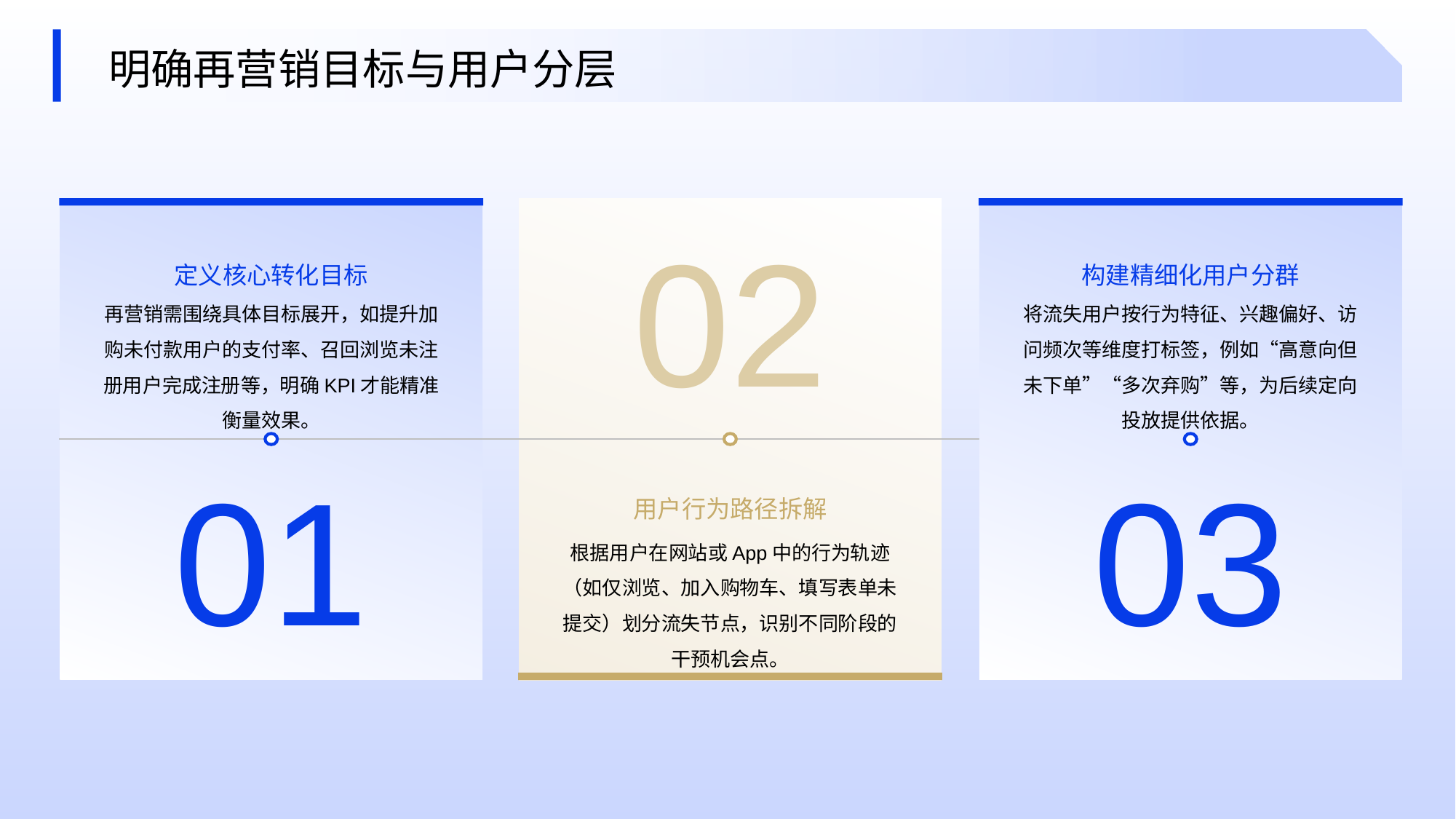

明确再营销目标与用户分层

02
定义核心转化目标
构建精细化用户分群
再营销需围绕具体目标展开，如提升加购未付款用户的支付率、召回浏览未注册用户完成注册等，明确KPI才能精准衡量效果。
将流失用户按行为特征、兴趣偏好、访问频次等维度打标签，例如“高意向但未下单”“多次弃购”等，为后续定向投放提供依据。

01
03
用户行为路径拆解
根据用户在网站或App中的行为轨迹（如仅浏览、加入购物车、填写表单未提交）划分流失节点，识别不同阶段的干预机会点。